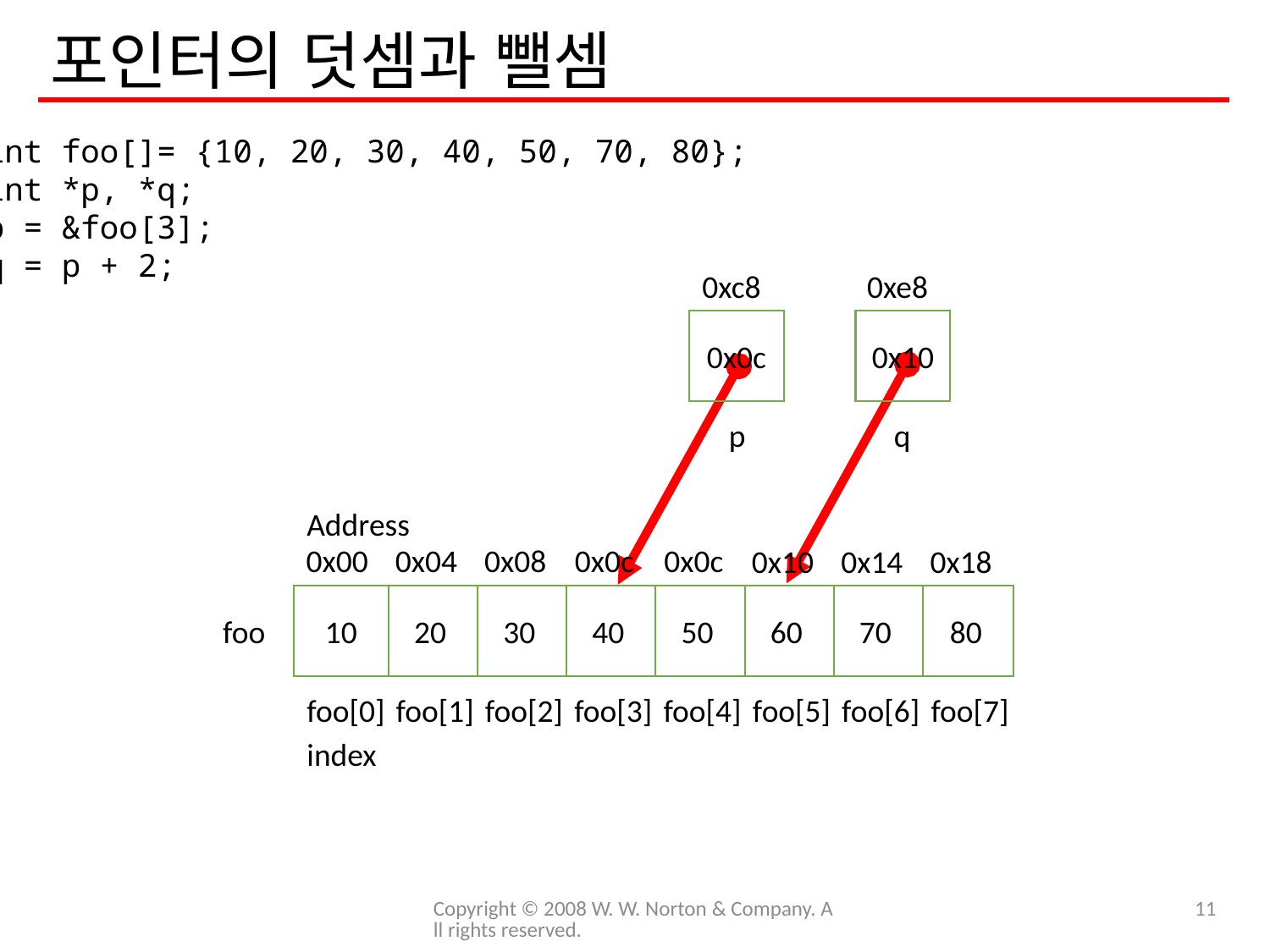

# 포인터의 덧셈과 뺄셈
int foo[]= {10, 20, 30, 40, 50, 70, 80};
int *p, *q;
p = &foo[3];
q = p + 2;
0xe8
0xc8
80
foo[7]
0x18
70
foo[6]
0x14
60
foo[5]
0x10
50
foo[4]
0x0c
40
foo[3]
0x0c
30
foo[2]
0x08
20
foo[1]
0x04
10
foo[0]
0x00
0x0c
0x10
p
q
Address
foo
index
Copyright © 2008 W. W. Norton & Company. All rights reserved.
11